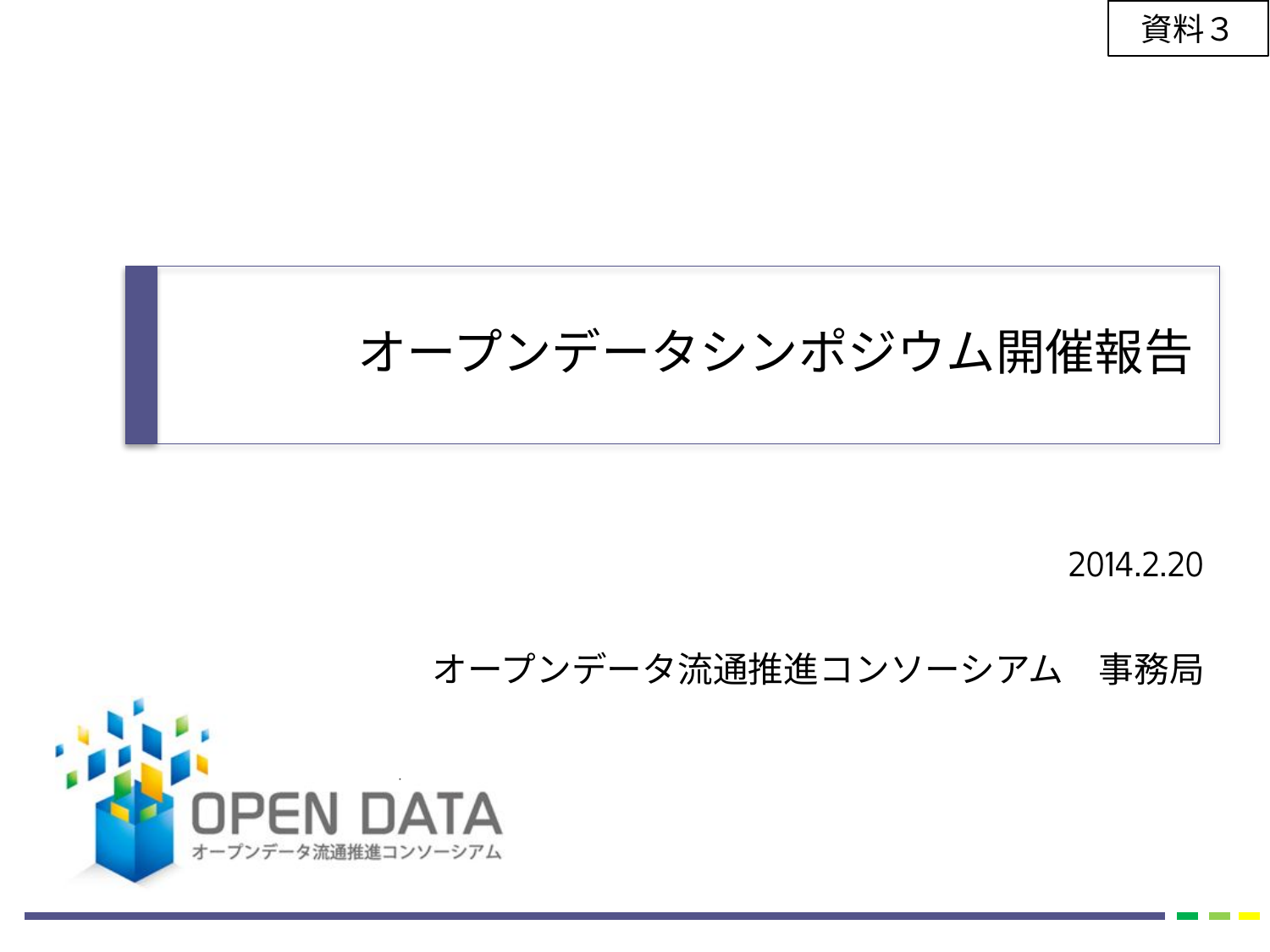

資料３
オープンデータシンポジウム開催報告
2014.2.20

オープンデータ流通推進コンソーシアム　事務局